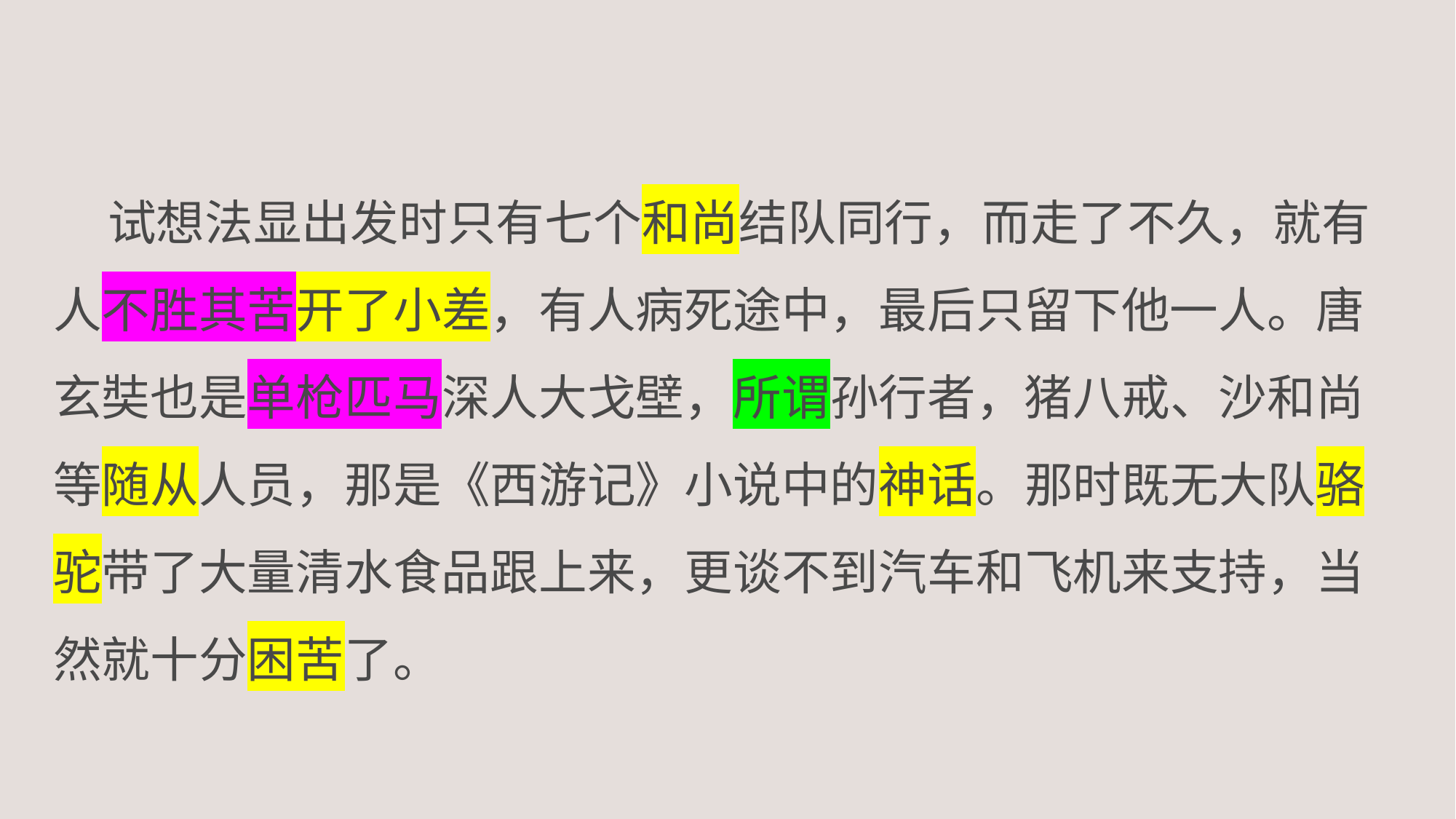

试想法显出发时只有七个和尚结队同行，而走了不久，就有人不胜其苦开了小差，有人病死途中，最后只留下他一人。唐玄奘也是单枪匹马深人大戈壁，所谓孙行者，猪八戒、沙和尚等随从人员，那是《西游记》小说中的神话。那时既无大队骆驼带了大量清水食品跟上来，更谈不到汽车和飞机来支持，当然就十分困苦了。